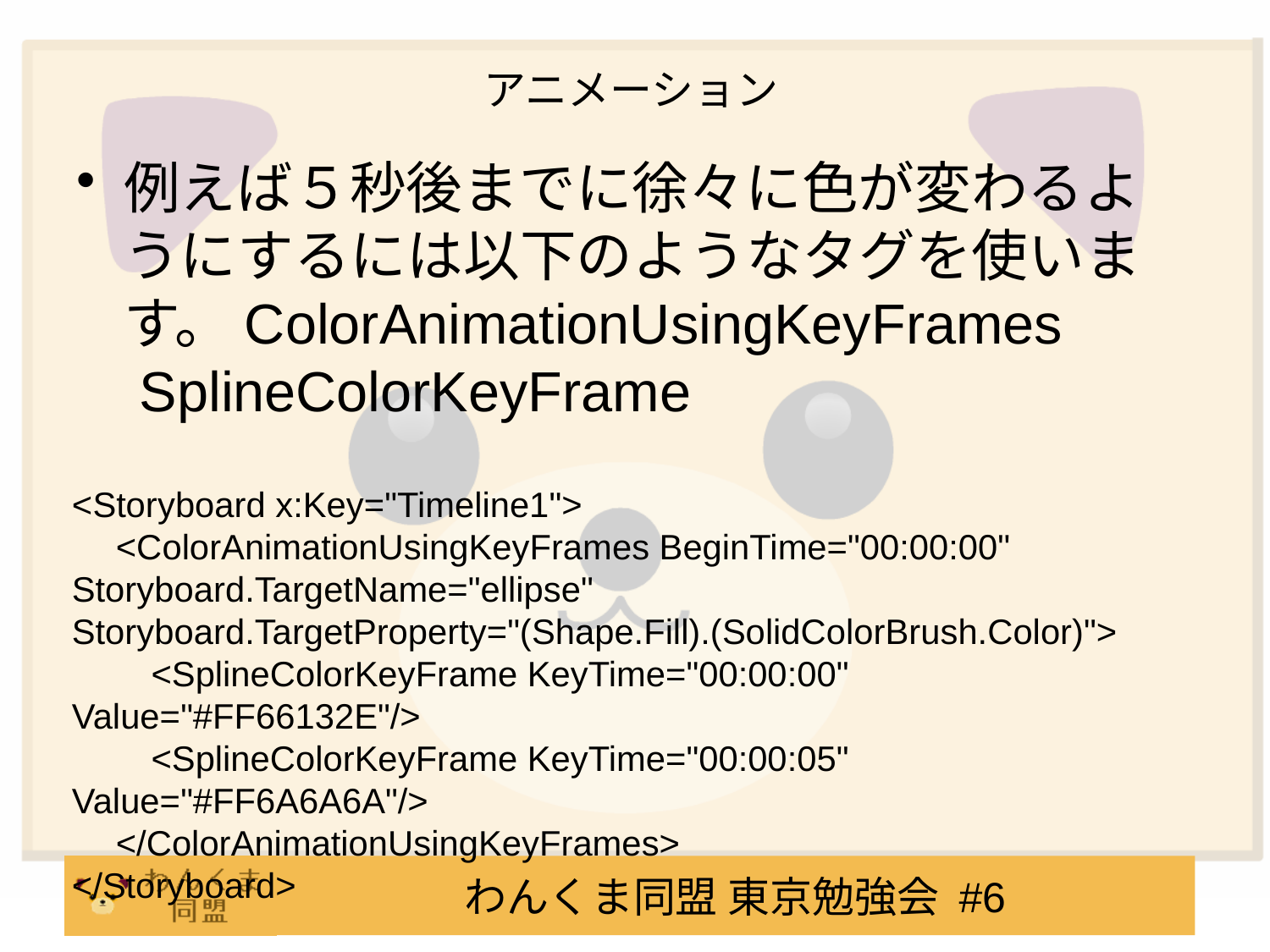

アニメーション
例えば５秒後までに徐々に色が変わるようにするには以下のようなタグを使います。ColorAnimationUsingKeyFrames
 SplineColorKeyFrame
<Storyboard x:Key="Timeline1">
　<ColorAnimationUsingKeyFrames BeginTime="00:00:00" Storyboard.TargetName="ellipse" Storyboard.TargetProperty="(Shape.Fill).(SolidColorBrush.Color)">
　　<SplineColorKeyFrame KeyTime="00:00:00" Value="#FF66132E"/>
　　<SplineColorKeyFrame KeyTime="00:00:05" Value="#FF6A6A6A"/>
　</ColorAnimationUsingKeyFrames>
</Storyboard>